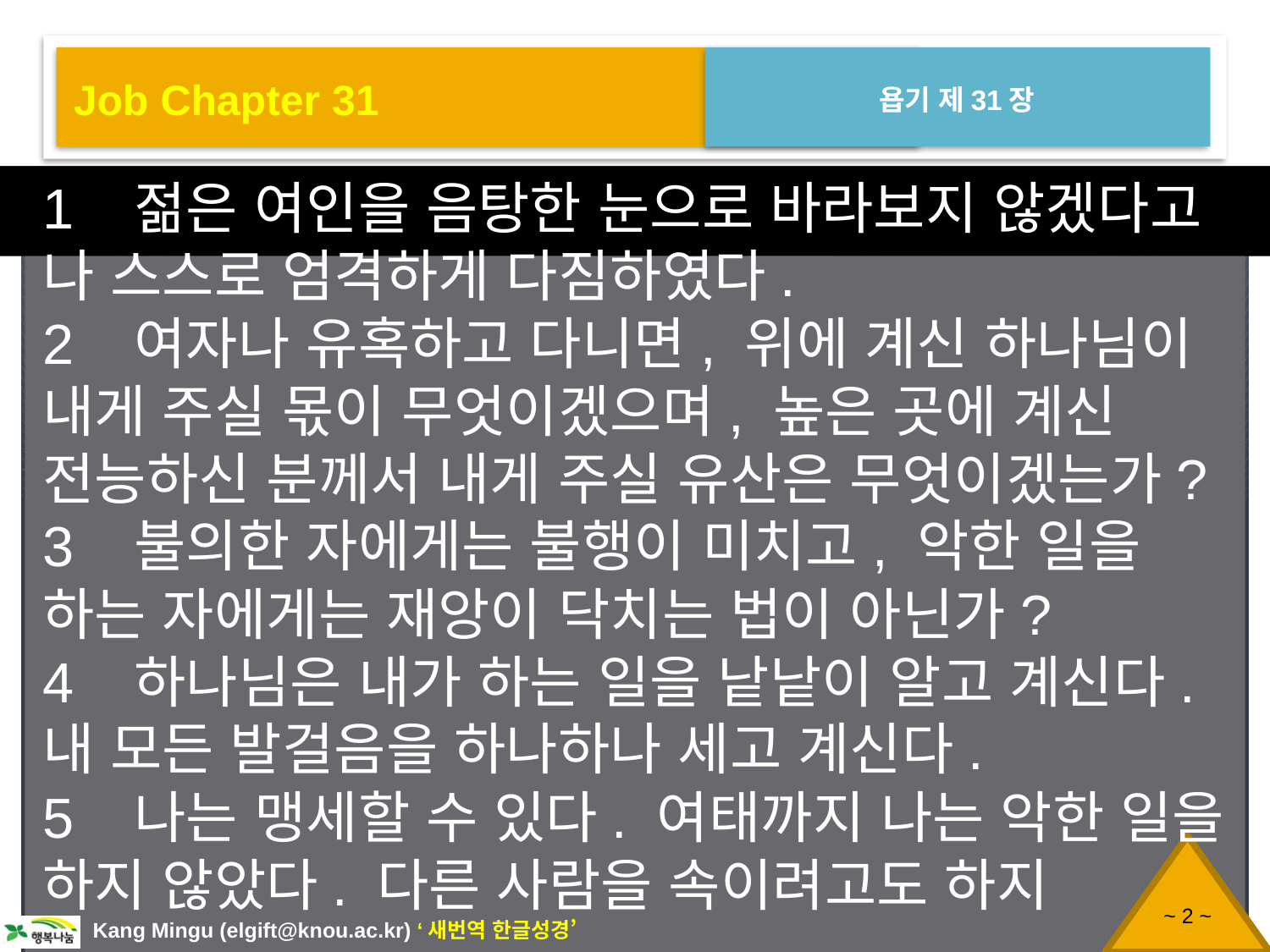

Job Chapter 31
욥기 제31장
1   젊은 여인을 음탕한 눈으로 바라보지 않겠다고 나 스스로 엄격하게 다짐하였다.
2   여자나 유혹하고 다니면, 위에 계신 하나님이 내게 주실 몫이 무엇이겠으며, 높은 곳에 계신 전능하신 분께서 내게 주실 유산은 무엇이겠는가?
3   불의한 자에게는 불행이 미치고, 악한 일을 하는 자에게는 재앙이 닥치는 법이 아닌가?
4   하나님은 내가 하는 일을 낱낱이 알고 계신다. 내 모든 발걸음을 하나하나 세고 계신다.
5   나는 맹세할 수 있다. 여태까지 나는 악한 일을 하지 않았다. 다른 사람을 속이려고도 하지